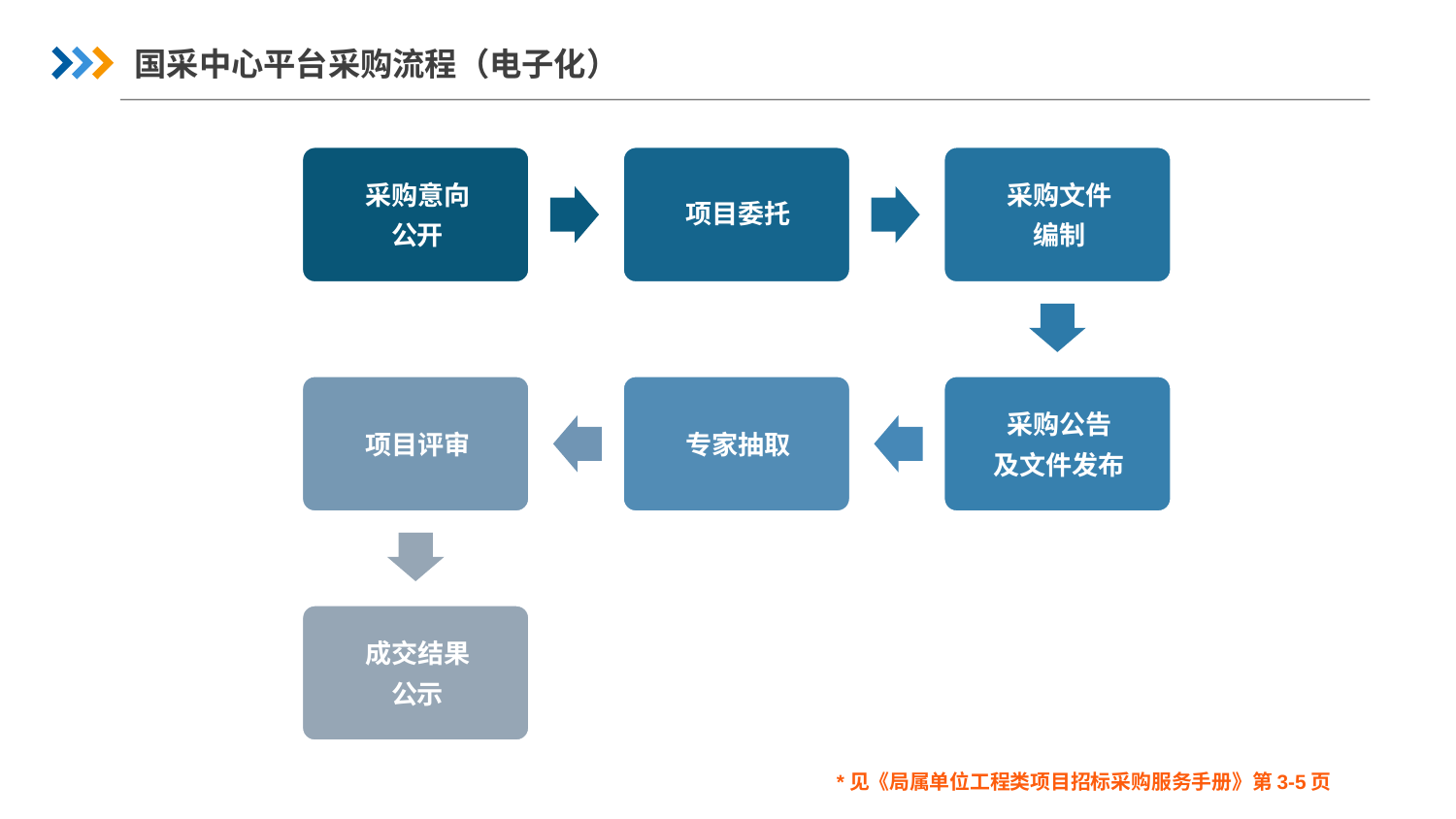

国采中心平台采购流程（电子化）

采购意向
公开

项目委托

采购文件
编制

采购公告
及文件发布

专家抽取

项目评审

成交结果
公示
*见《局属单位工程类项目招标采购服务手册》第3-5页